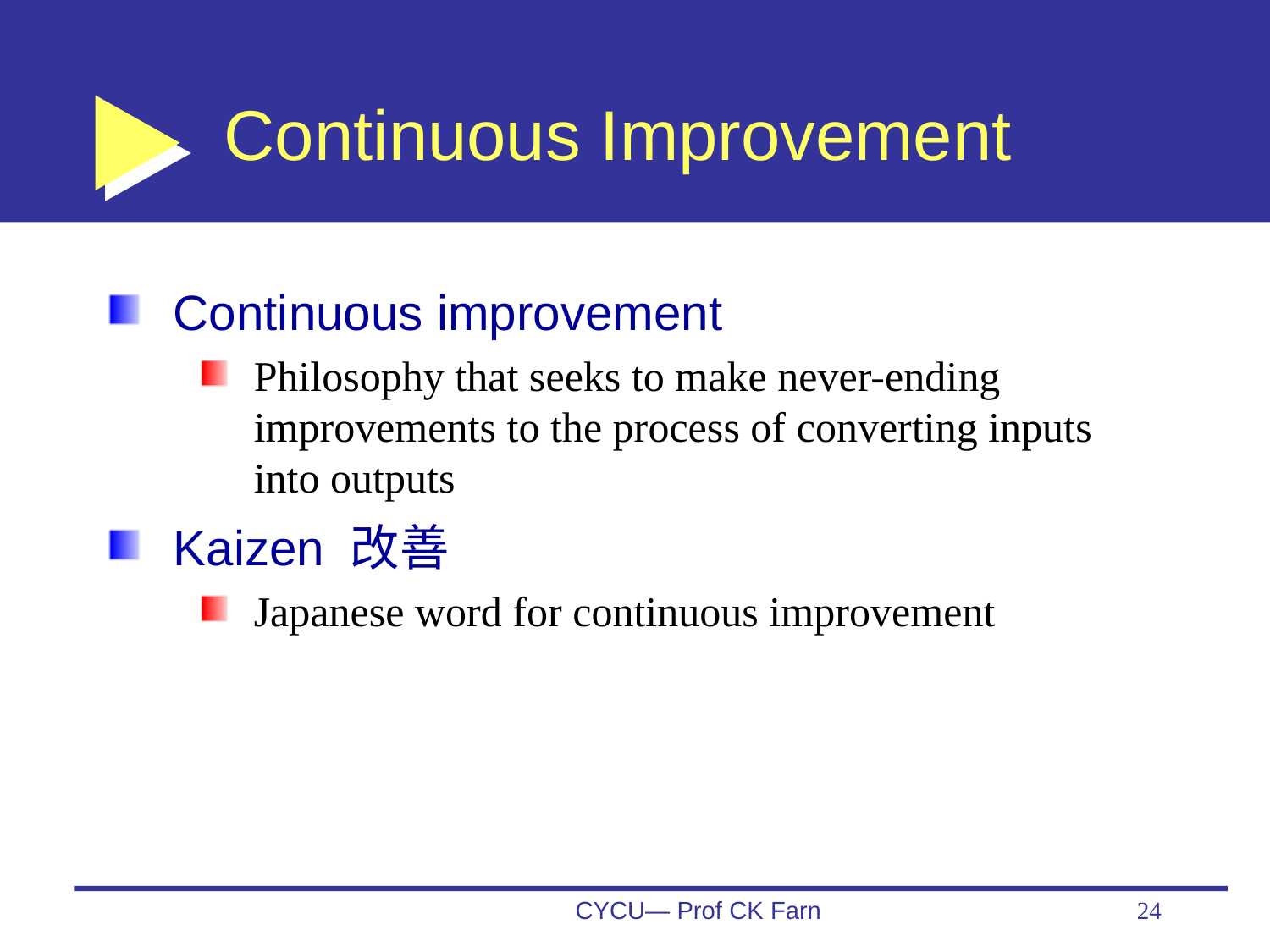

# Continuous Improvement
Continuous improvement
Philosophy that seeks to make never-ending improvements to the process of converting inputs into outputs
Kaizen 改善
Japanese word for continuous improvement
CYCU— Prof CK Farn
24